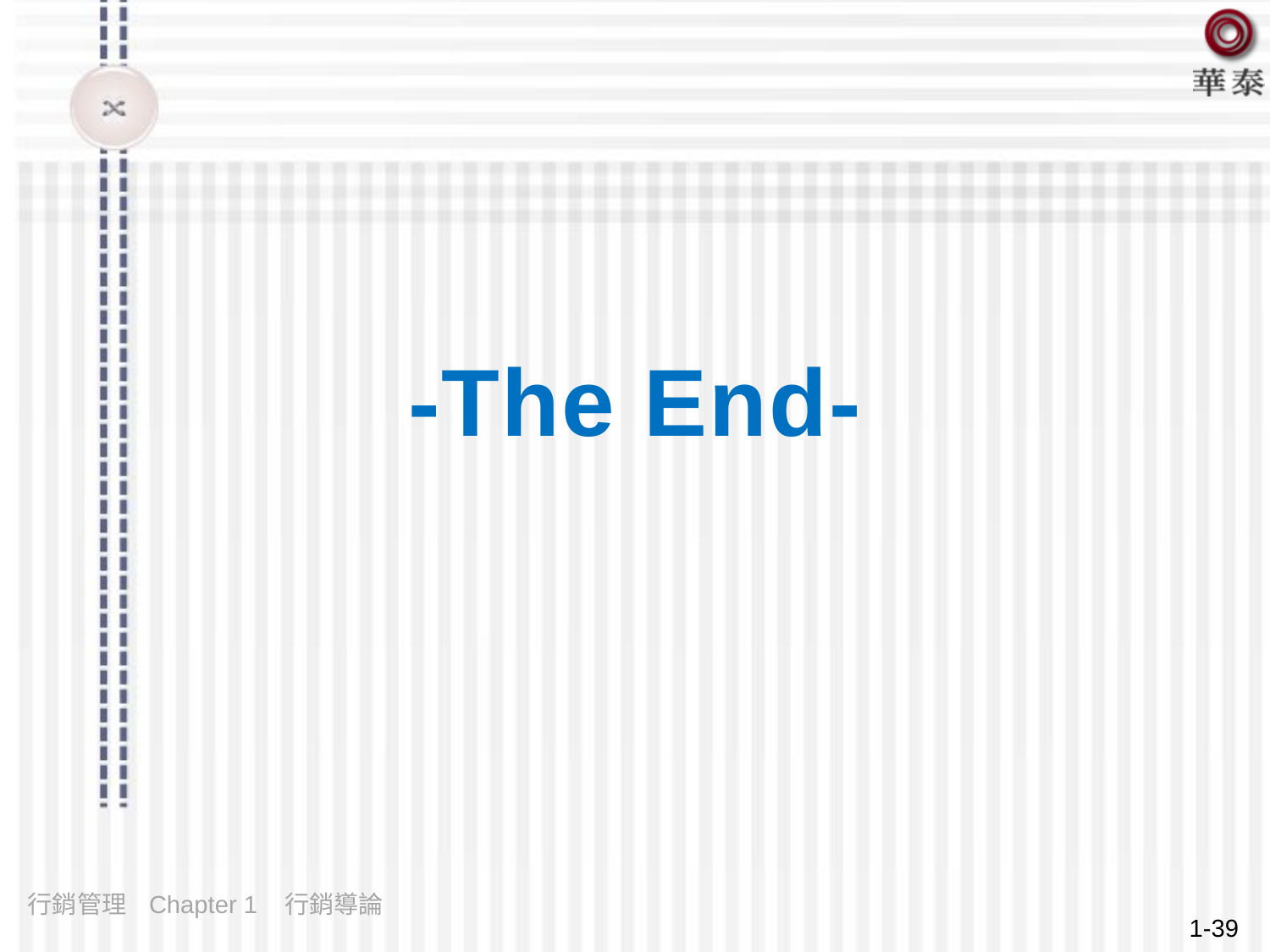

# -The End-
行銷管理   Chapter 1   行銷導論
1-39